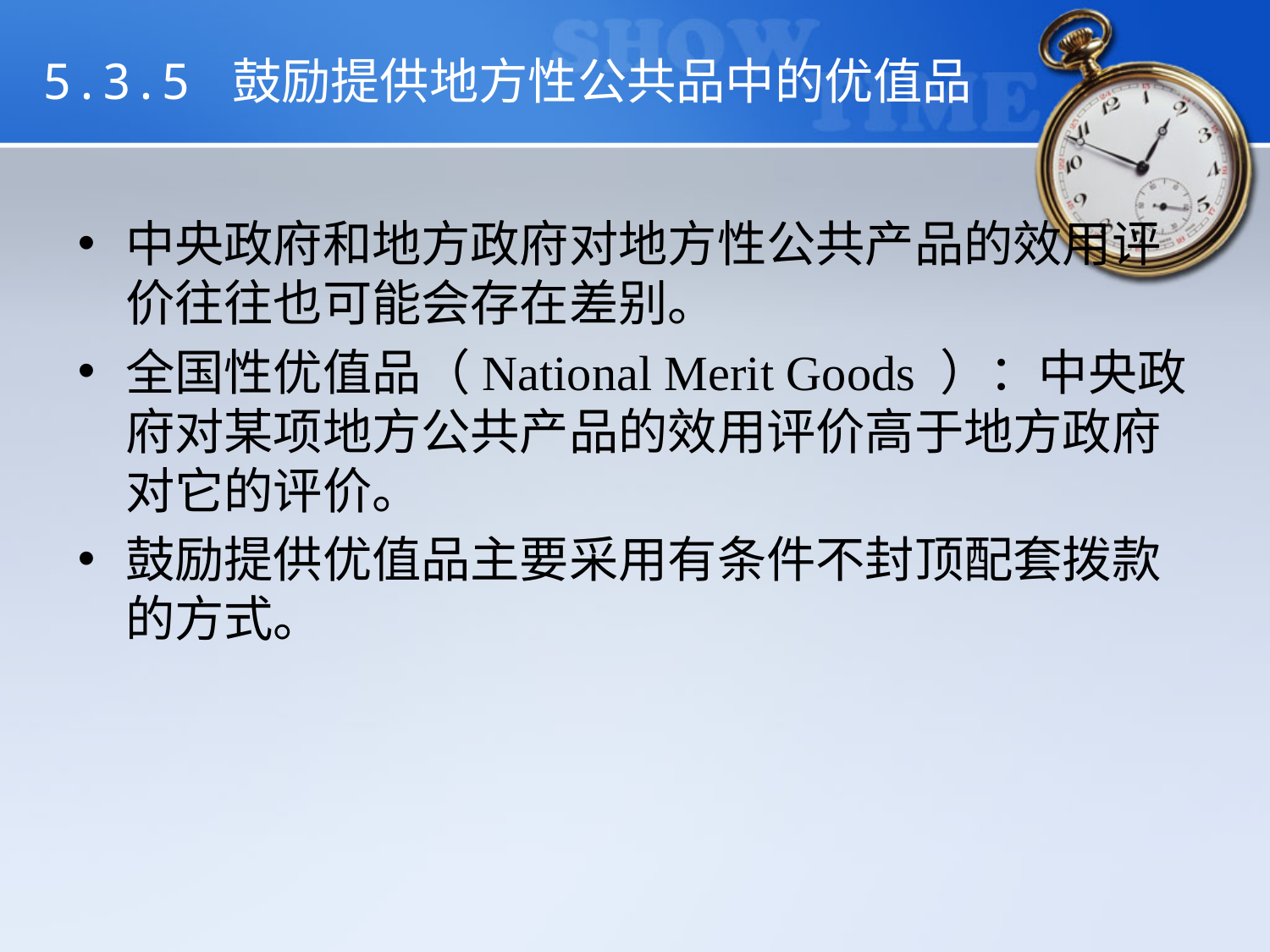

# 5.3.5 鼓励提供地方性公共品中的优值品
中央政府和地方政府对地方性公共产品的效用评价往往也可能会存在差别。
全国性优值品（National Merit Goods ）：中央政府对某项地方公共产品的效用评价高于地方政府对它的评价。
鼓励提供优值品主要采用有条件不封顶配套拨款的方式。